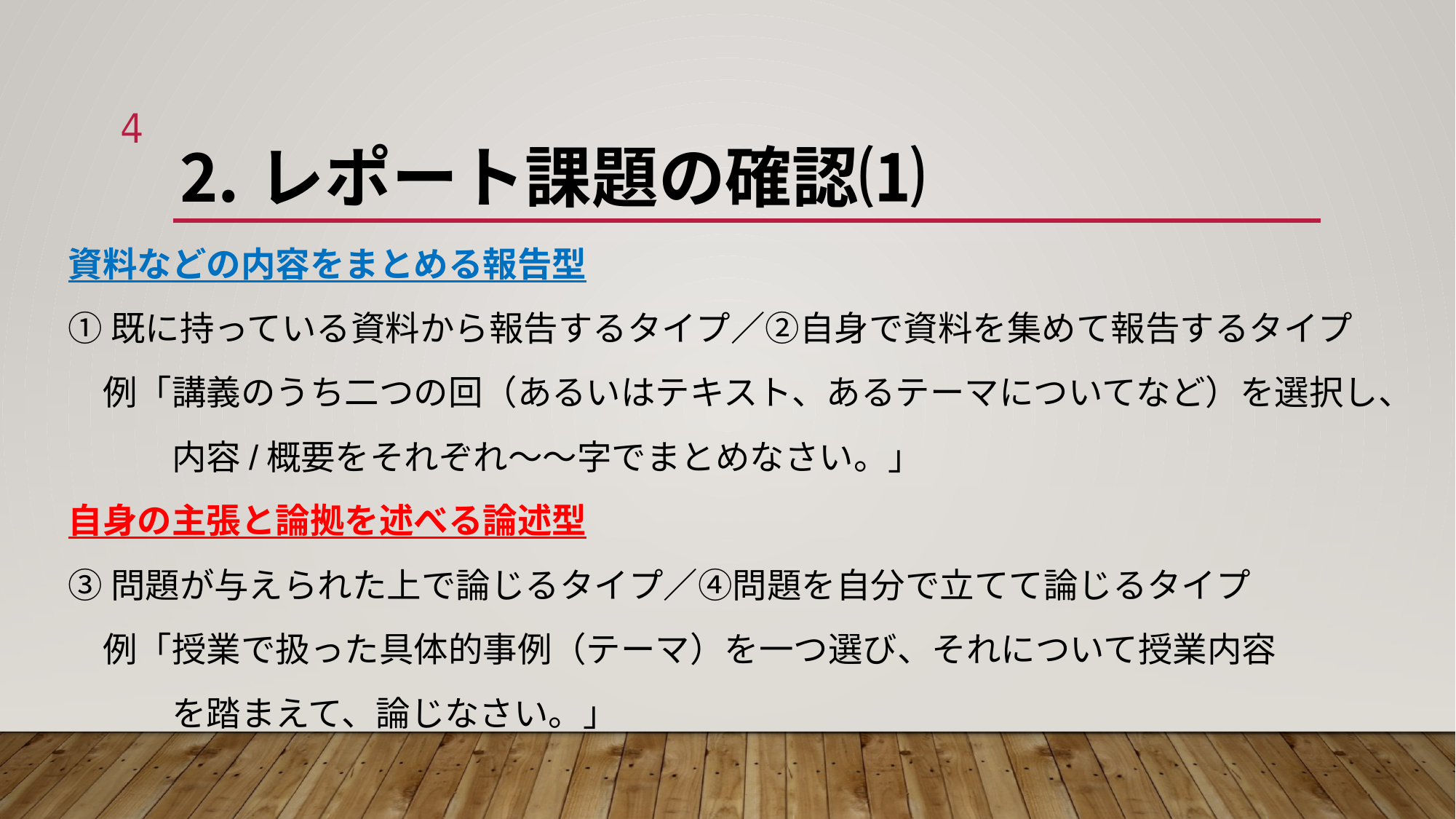

4
# ⒉レポート課題の確認⑴
資料などの内容をまとめる報告型
①既に持っている資料から報告するタイプ／②自身で資料を集めて報告するタイプ
　例「講義のうち二つの回（あるいはテキスト、あるテーマについてなど）を選択し、
　　　内容/概要をそれぞれ〜〜字でまとめなさい。」
自身の主張と論拠を述べる論述型
③問題が与えられた上で論じるタイプ／④問題を自分で立てて論じるタイプ
　例「授業で扱った具体的事例（テーマ）を一つ選び、それについて授業内容
　　　を踏まえて、論じなさい。」